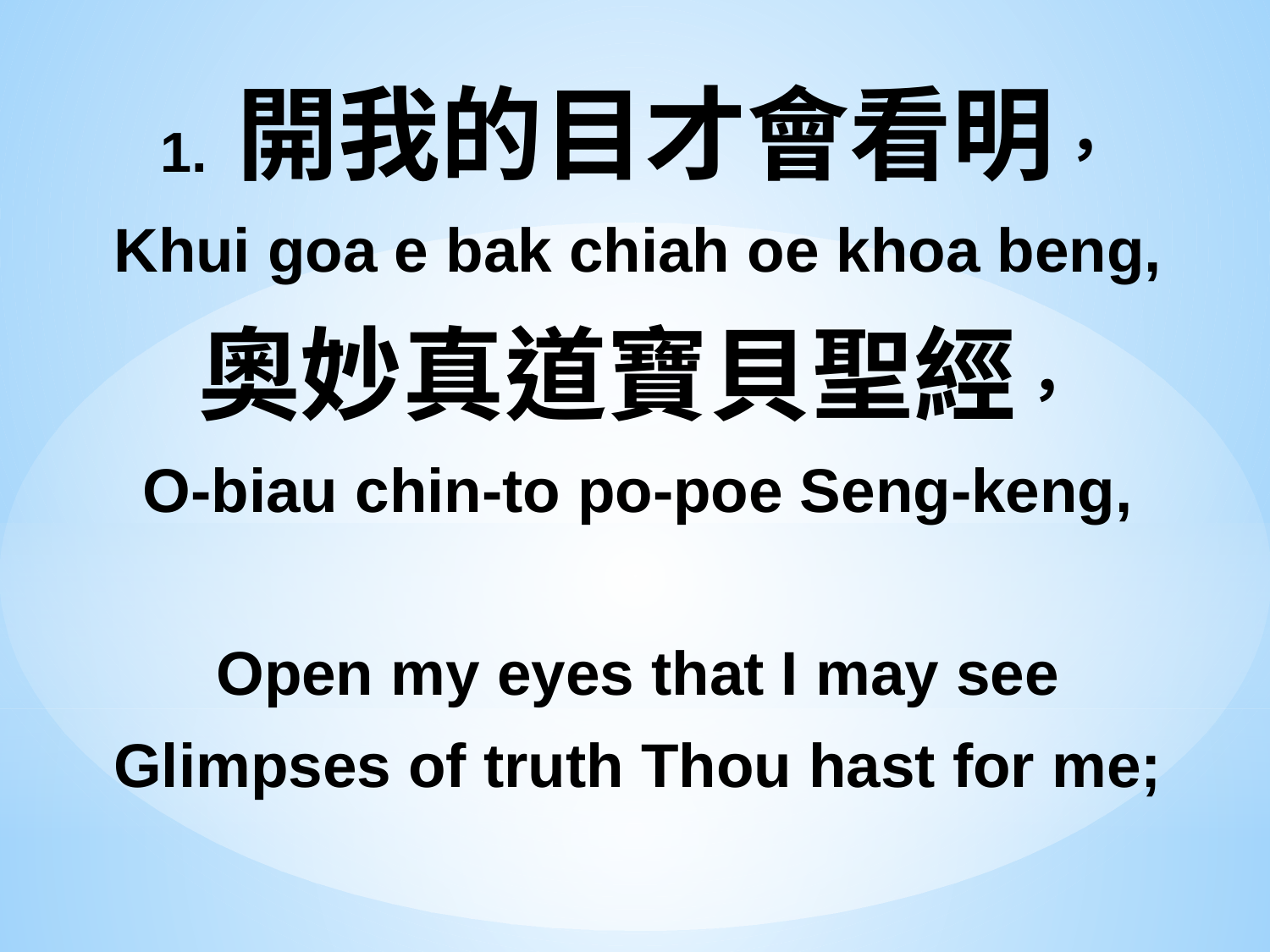

1. 開我的目才會看明，
Khui goa e bak chiah oe khoa beng,
奧妙真道寶貝聖經，
O-biau chin-to po-poe Seng-keng,

Open my eyes that I may see
Glimpses of truth Thou hast for me;